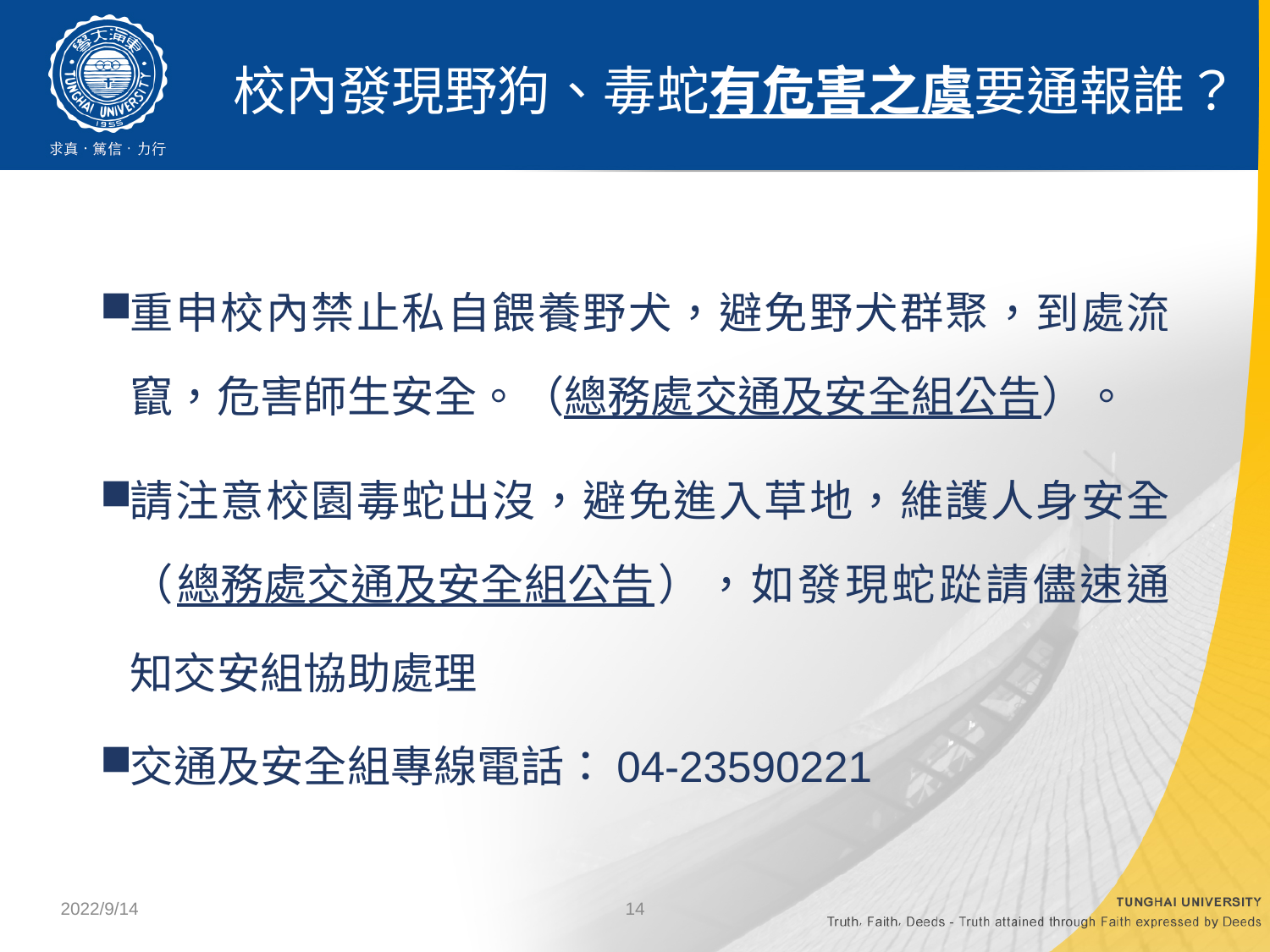

# 校內發現野狗、毒蛇有危害之虞要通報誰？
重申校內禁止私自餵養野犬，避免野犬群聚，到處流竄，危害師生安全。（總務處交通及安全組公告）。
請注意校園毒蛇出沒，避免進入草地，維護人身安全（總務處交通及安全組公告），如發現蛇踨請儘速通知交安組協助處理
交通及安全組專線電話：04-23590221
2022/9/14
14